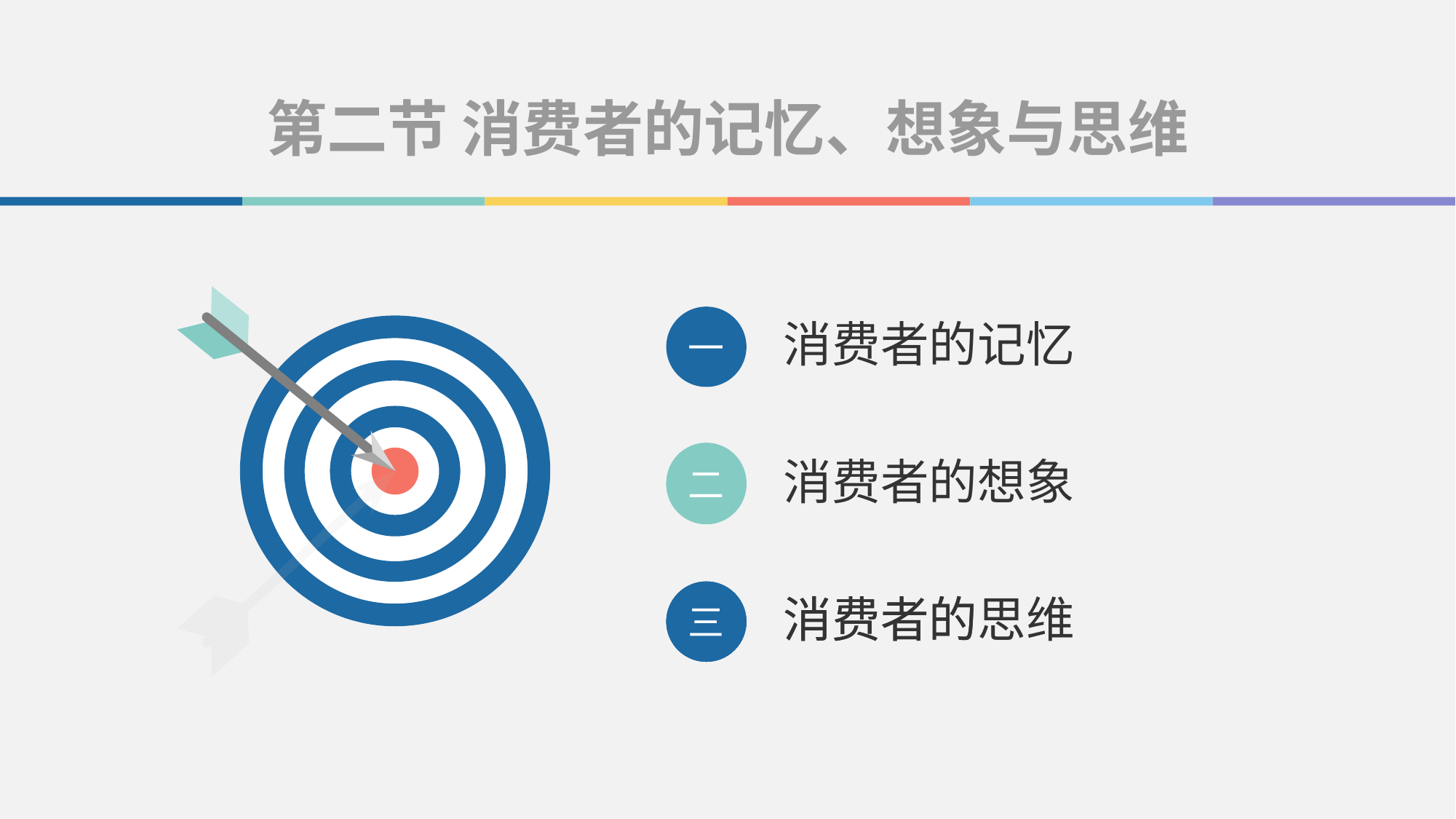

第二节 消费者的记忆、想象与思维

一
消费者的记忆
02
消费者的想象
二

01
01
三
消费者的
消费者的思维